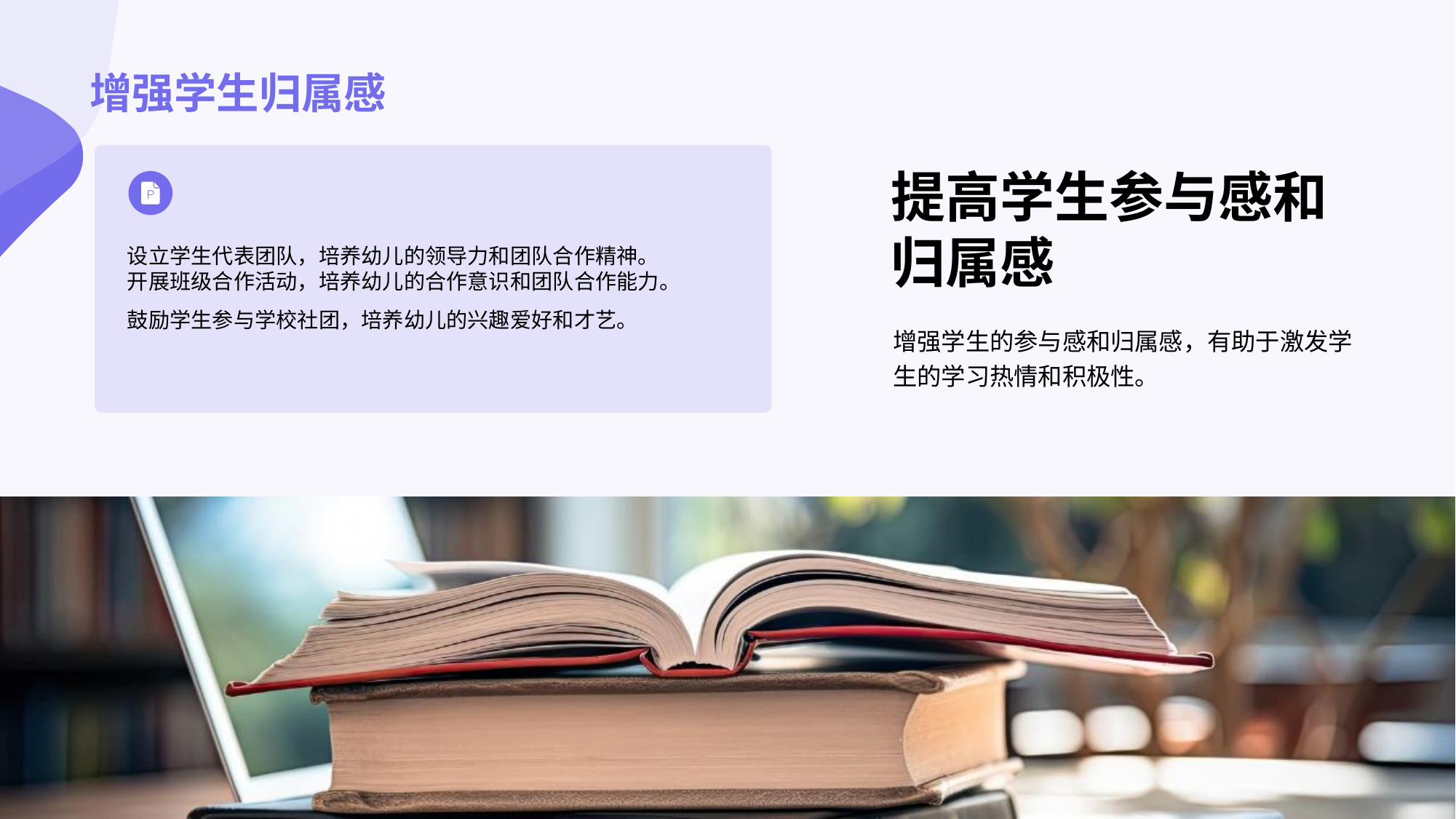

# 增强学生归属感

设立学生代表团队，培养幼儿的领导力和团队合作精神。
开展班级合作活动，培养幼儿的合作意识和团队合作能力。
鼓励学生参与学校社团，培养幼儿的兴趣爱好和才艺。
提高学生参与感和归属感
增强学生的参与感和归属感，有助于激发学生的学习热情和积极性。